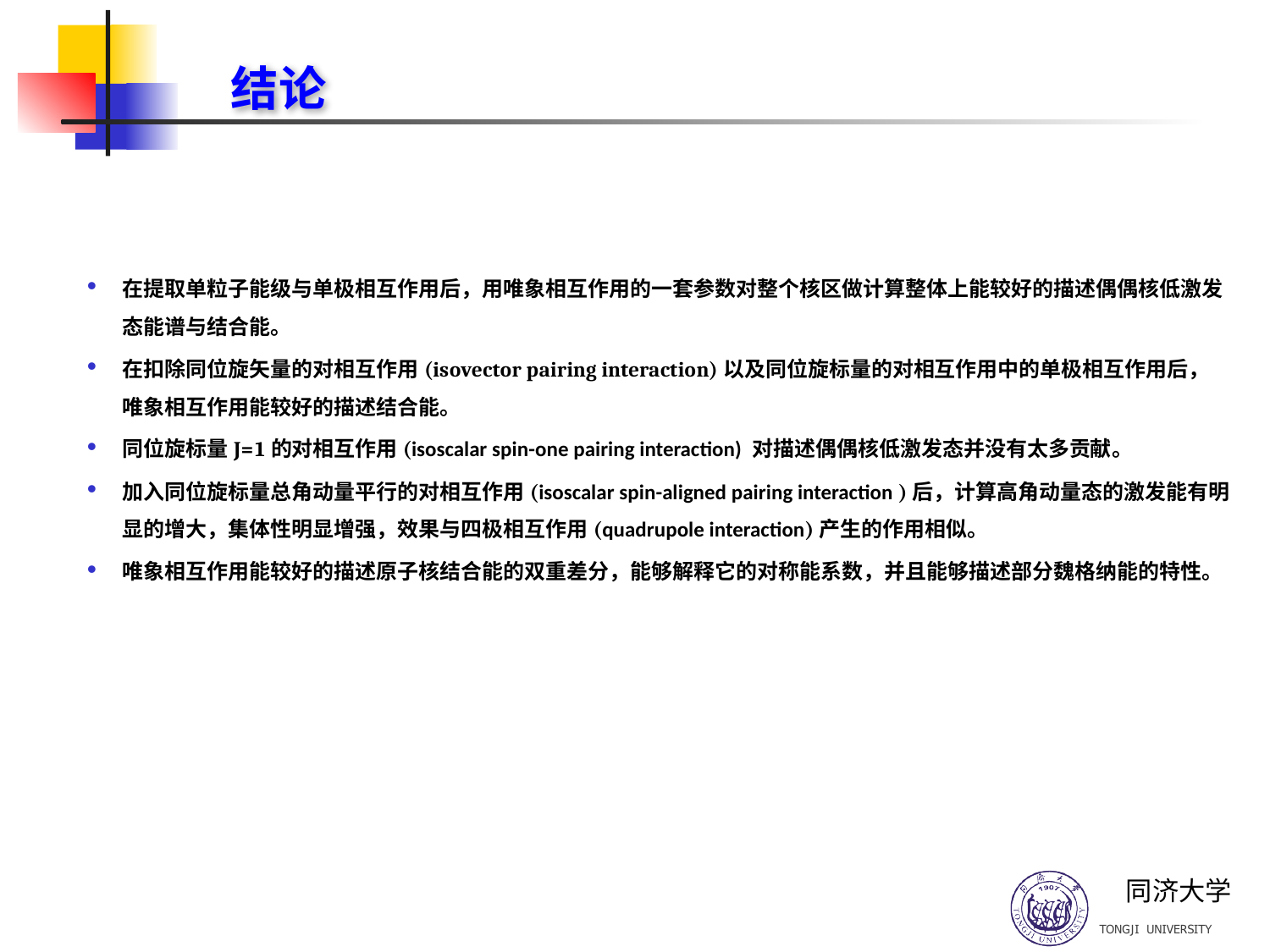

# 结论

在提取单粒子能级与单极相互作用后，用唯象相互作用的一套参数对整个核区做计算整体上能较好的描述偶偶核低激发态能谱与结合能。
在扣除同位旋矢量的对相互作用(isovector pairing interaction)以及同位旋标量的对相互作用中的单极相互作用后，唯象相互作用能较好的描述结合能。
同位旋标量J=1的对相互作用(isoscalar spin-one pairing interaction) 对描述偶偶核低激发态并没有太多贡献。
加入同位旋标量总角动量平行的对相互作用(isoscalar spin-aligned pairing interaction )后，计算高角动量态的激发能有明显的增大，集体性明显增强，效果与四极相互作用(quadrupole interaction)产生的作用相似。
唯象相互作用能较好的描述原子核结合能的双重差分，能够解释它的对称能系数，并且能够描述部分魏格纳能的特性。